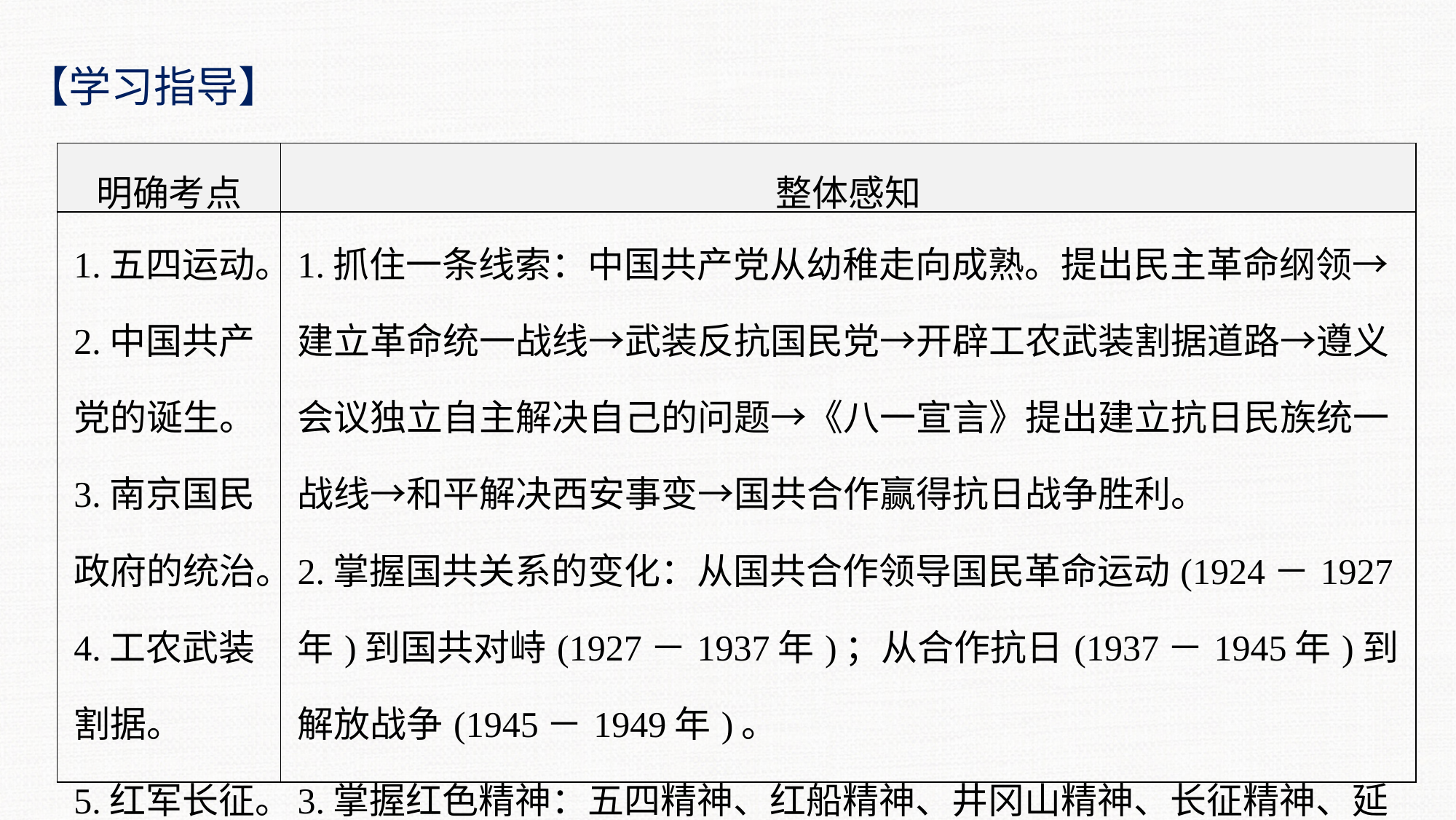

【学习指导】
| 明确考点 | 整体感知 |
| --- | --- |
| 1.五四运动。 2.中国共产党的诞生。 3.南京国民政府的统治。 4.工农武装割据。 5.红军长征。 | 1.抓住一条线索：中国共产党从幼稚走向成熟。提出民主革命纲领→建立革命统一战线→武装反抗国民党→开辟工农武装割据道路→遵义会议独立自主解决自己的问题→《八一宣言》提出建立抗日民族统一战线→和平解决西安事变→国共合作赢得抗日战争胜利。 2.掌握国共关系的变化：从国共合作领导国民革命运动(1924－1927年)到国共对峙(1927－1937年)；从合作抗日(1937－1945年)到解放战争(1945－1949年)。 3.掌握红色精神：五四精神、红船精神、井冈山精神、长征精神、延安精神、抗战精神和西柏坡精神。 |